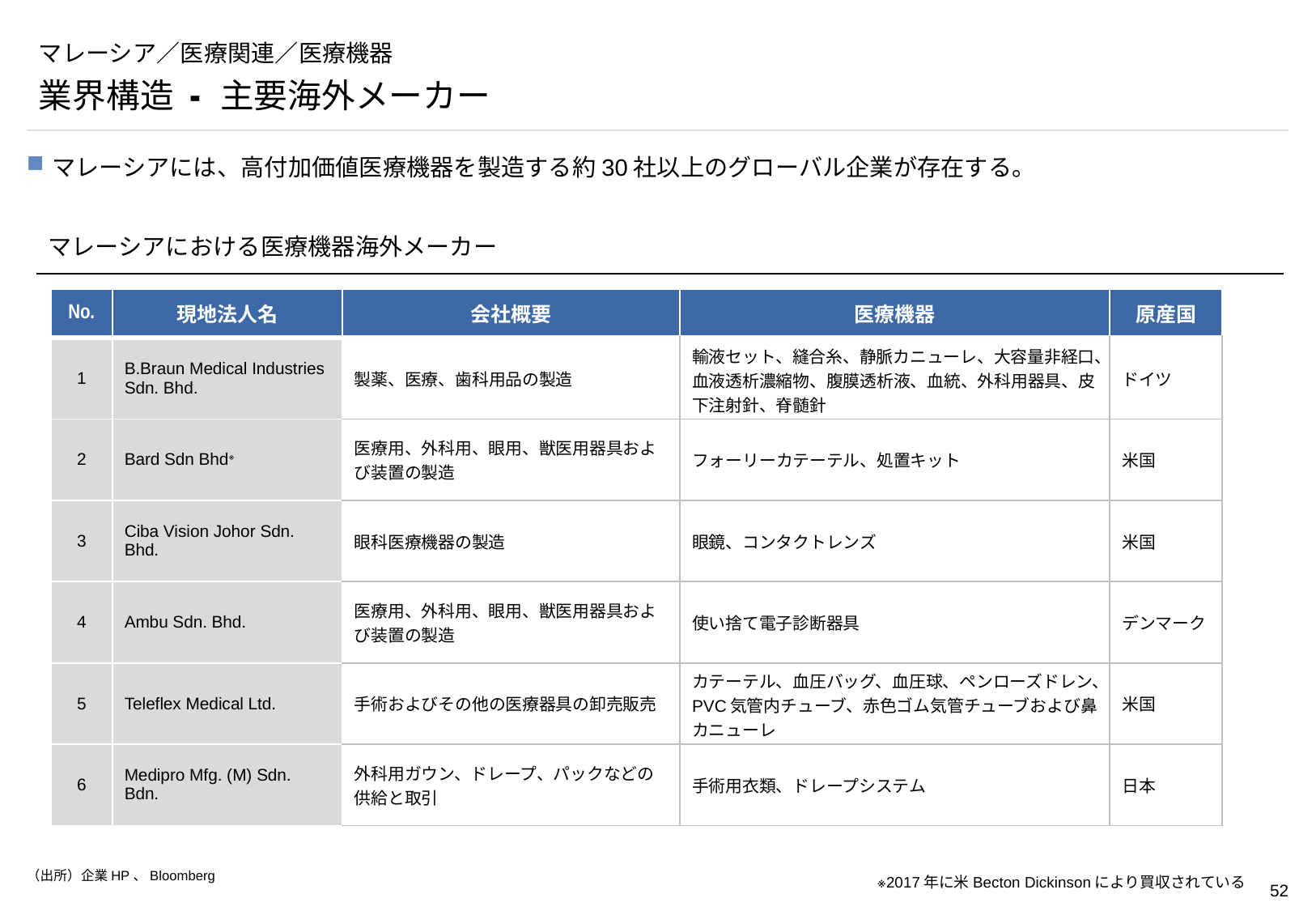

# マレーシア／医療関連／医療機器
業界構造 - 主要海外メーカー
マレーシアには、高付加価値医療機器を製造する約30社以上のグローバル企業が存在する。
マレーシアにおける医療機器海外メーカー
| No. | 現地法人名 | 会社概要 | 医療機器 | 原産国 |
| --- | --- | --- | --- | --- |
| 1 | B.Braun Medical Industries Sdn. Bhd. | 製薬、医療、歯科用品の製造 | 輸液セット、縫合糸、静脈カニューレ、大容量非経口、血液透析濃縮物、腹膜透析液、血統、外科用器具、皮下注射針、脊髄針 | ドイツ |
| 2 | Bard Sdn Bhd※ | 医療用、外科用、眼用、獣医用器具および装置の製造 | フォーリーカテーテル、処置キット | 米国 |
| 3 | Ciba Vision Johor Sdn. Bhd. | 眼科医療機器の製造 | 眼鏡、コンタクトレンズ | 米国 |
| 4 | Ambu Sdn. Bhd. | 医療用、外科用、眼用、獣医用器具および装置の製造 | 使い捨て電子診断器具 | デンマーク |
| 5 | Teleflex Medical Ltd. | 手術およびその他の医療器具の卸売販売 | カテーテル、血圧バッグ、血圧球、ペンローズドレン、PVC気管内チューブ、赤色ゴム気管チューブおよび鼻カニューレ | 米国 |
| 6 | Medipro Mfg. (M) Sdn. Bdn. | 外科用ガウン、ドレープ、パックなどの供給と取引 | 手術用衣類、ドレープシステム | 日本 |
（出所）企業HP、Bloomberg
※2017年に米Becton Dickinsonにより買収されている